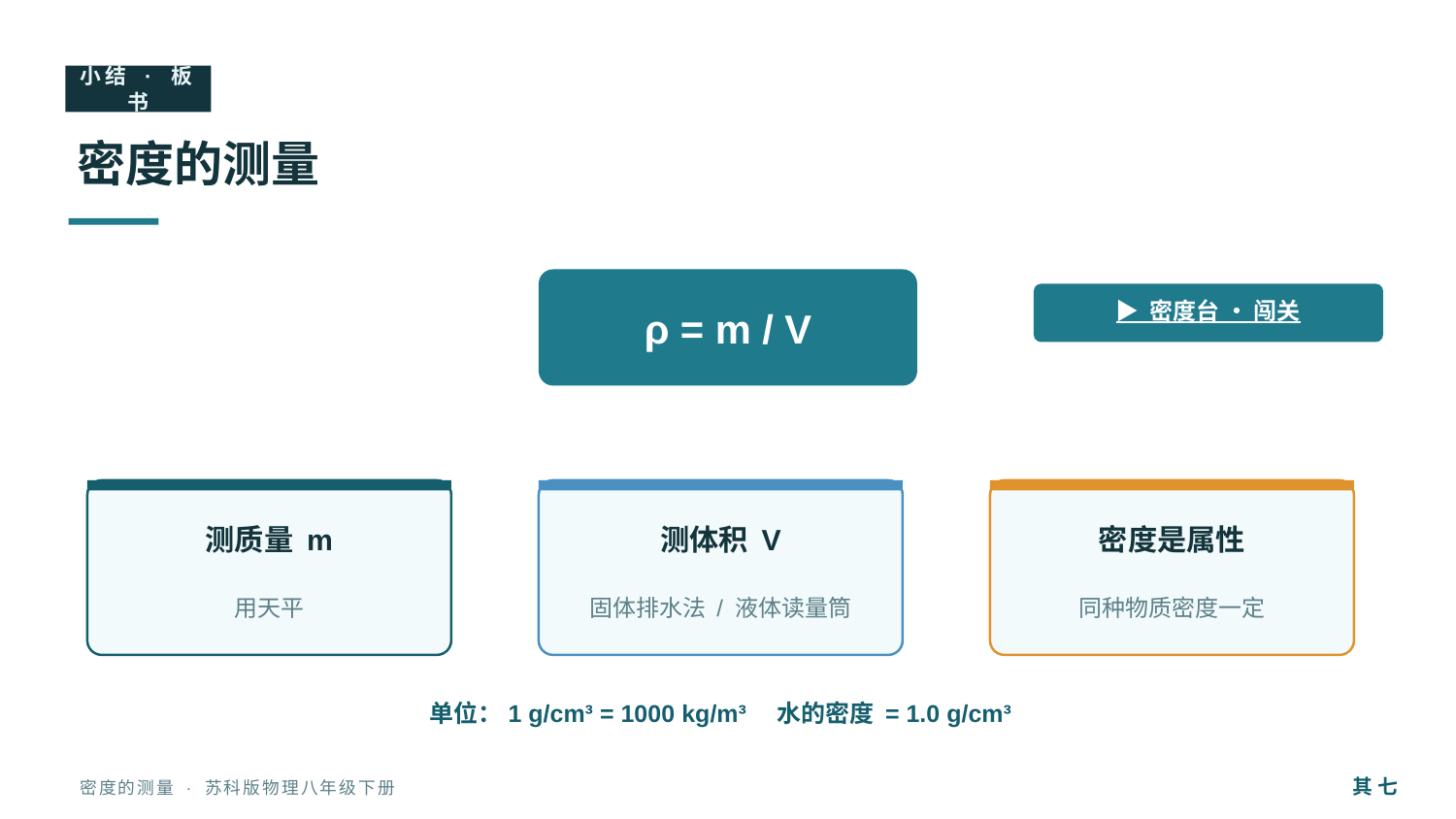

小结 · 板书

密度的测量

ρ = m / V
▶  密度台 · 闯关

测质量 m
测体积 V
密度是属性
用天平
固体排水法 / 液体读量筒
同种物质密度一定
单位：1 g/cm³ = 1000 kg/m³　水的密度 = 1.0 g/cm³
其 七
密度的测量 · 苏科版物理八年级下册